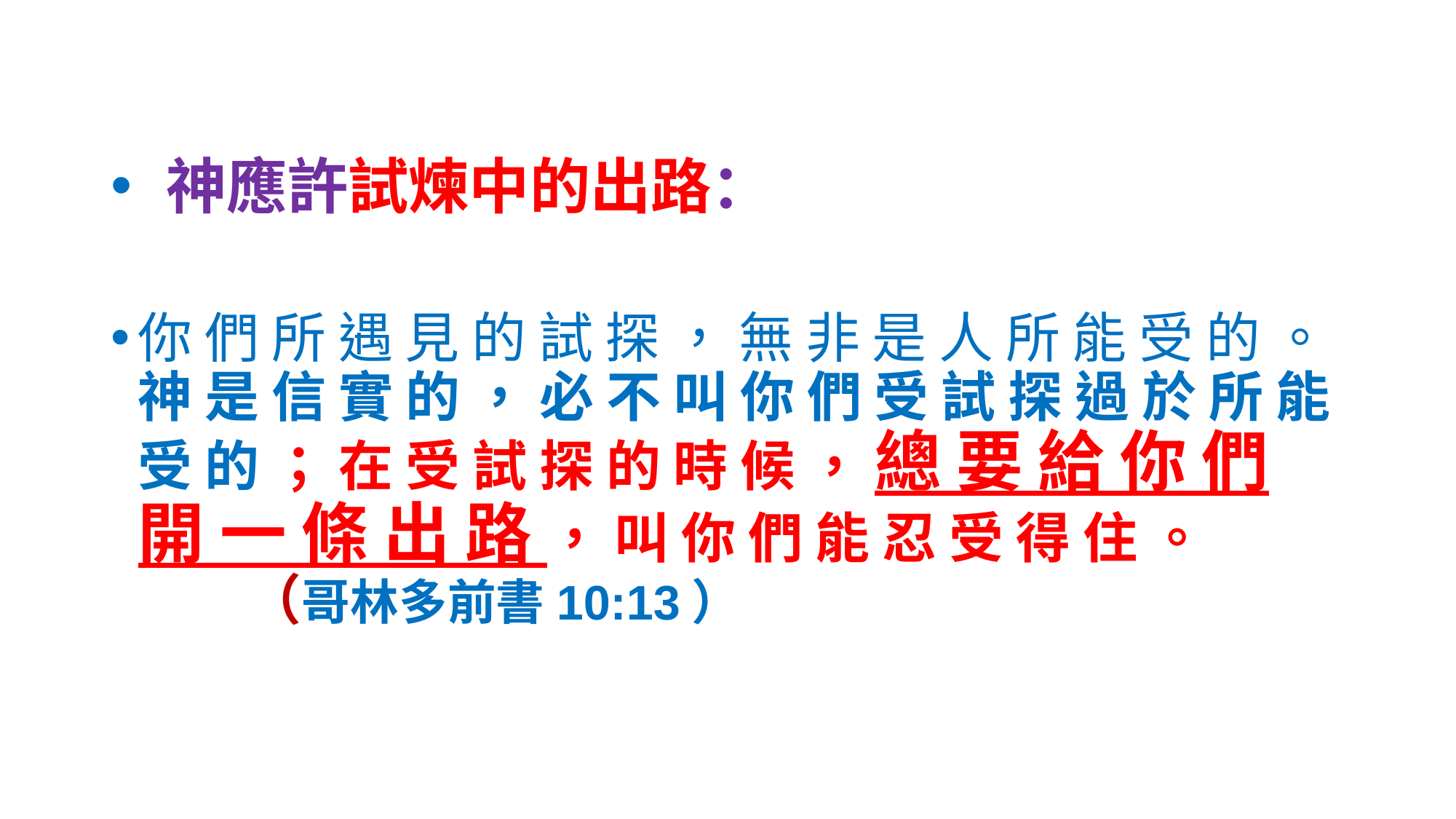

神應許試煉中的出路：

你 們 所 遇 見 的 試 探 ， 無 非 是 人 所 能 受 的 。 神 是 信 實 的 ， 必 不 叫 你 們 受 試 探 過 於 所 能 受 的 ； 在 受 試 探 的 時 候 ， 總 要 給 你 們 開 一 條 出 路 ， 叫 你 們 能 忍 受 得 住 。			（哥林多前書10:13）